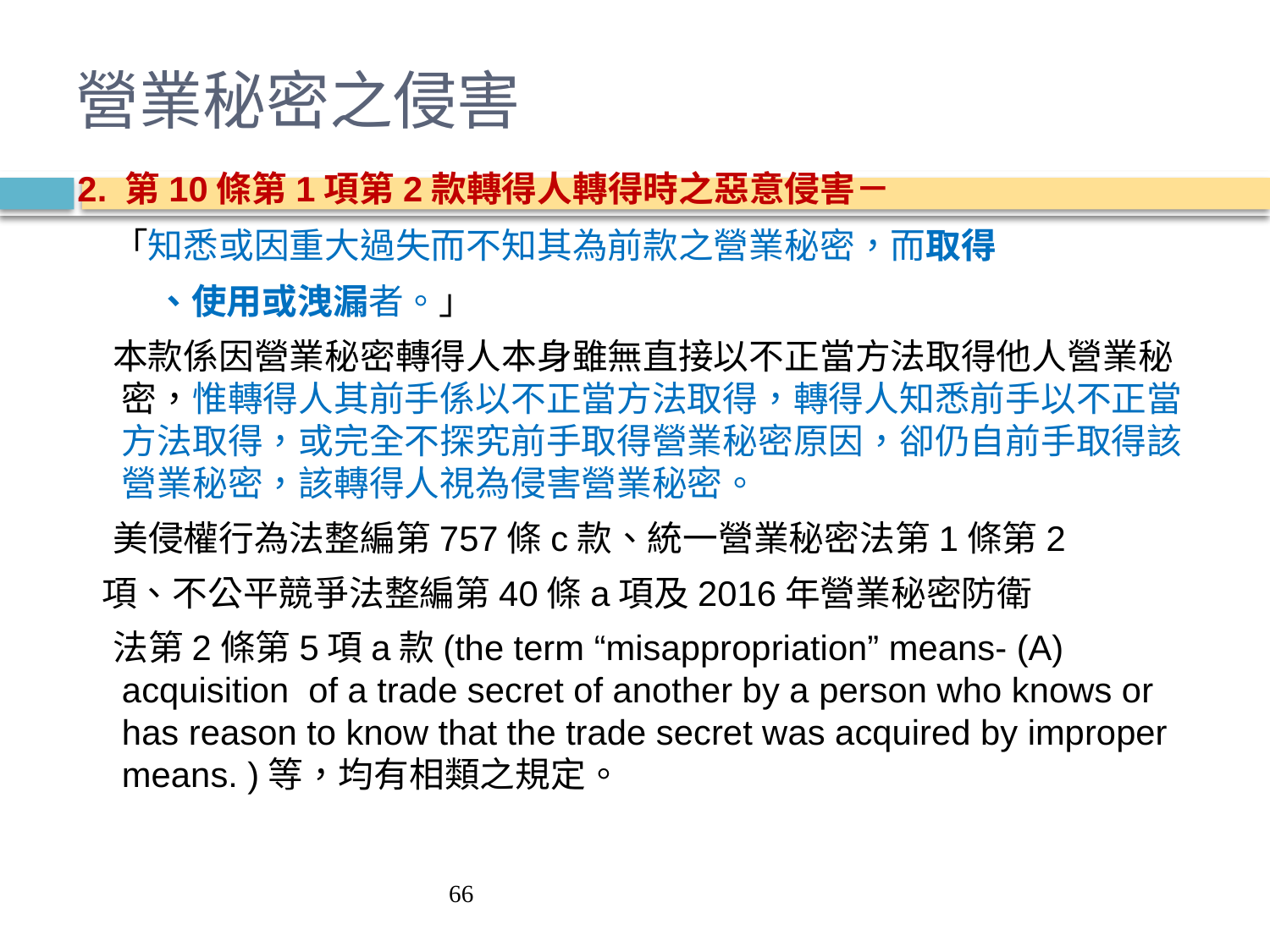

# 營業秘密之侵害
2. 第10條第1項第2款轉得人轉得時之惡意侵害－
　「知悉或因重大過失而不知其為前款之營業秘密，而取得
　　 、使用或洩漏者。」
　本款係因營業秘密轉得人本身雖無直接以不正當方法取得他人營業秘密，惟轉得人其前手係以不正當方法取得，轉得人知悉前手以不正當方法取得，或完全不探究前手取得營業秘密原因，卻仍自前手取得該營業秘密，該轉得人視為侵害營業秘密。
　美侵權行為法整編第757條c款、統一營業秘密法第1條第2
  項、不公平競爭法整編第40條a項及2016年營業秘密防衛
　法第2條第5項a款(the term “misappropriation” means- (A) acquisition  of a trade secret of another by a person who knows or has reason to know that the trade secret was acquired by improper means. )等，均有相類之規定。
66